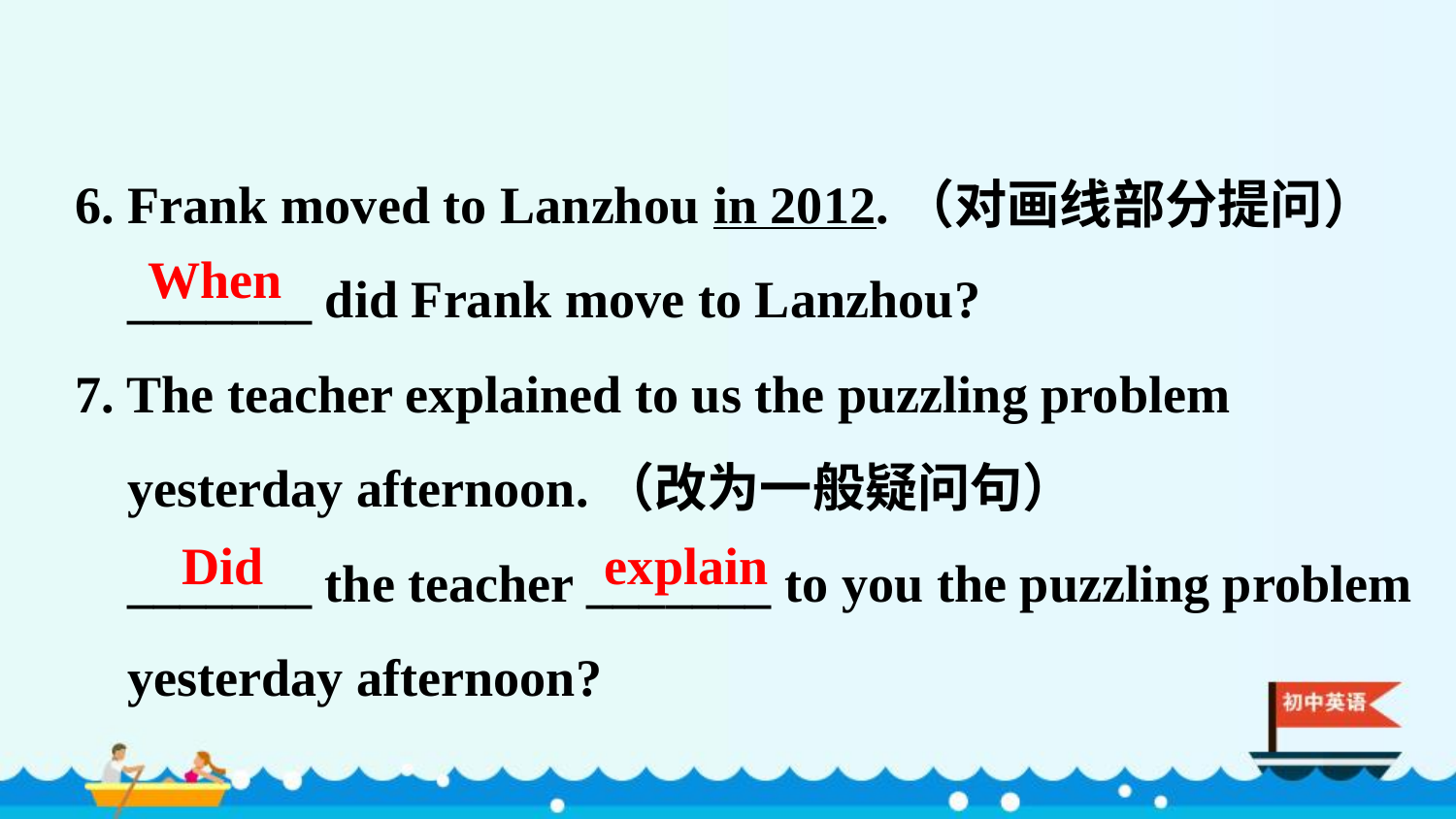

6. Frank moved to Lanzhou in 2012.（对画线部分提问）
    _______ did Frank move to Lanzhou?
7. The teacher explained to us the puzzling problem
    yesterday afternoon.（改为一般疑问句）
    _______ the teacher _______ to you the puzzling problem
    yesterday afternoon?
When
Did                          explain